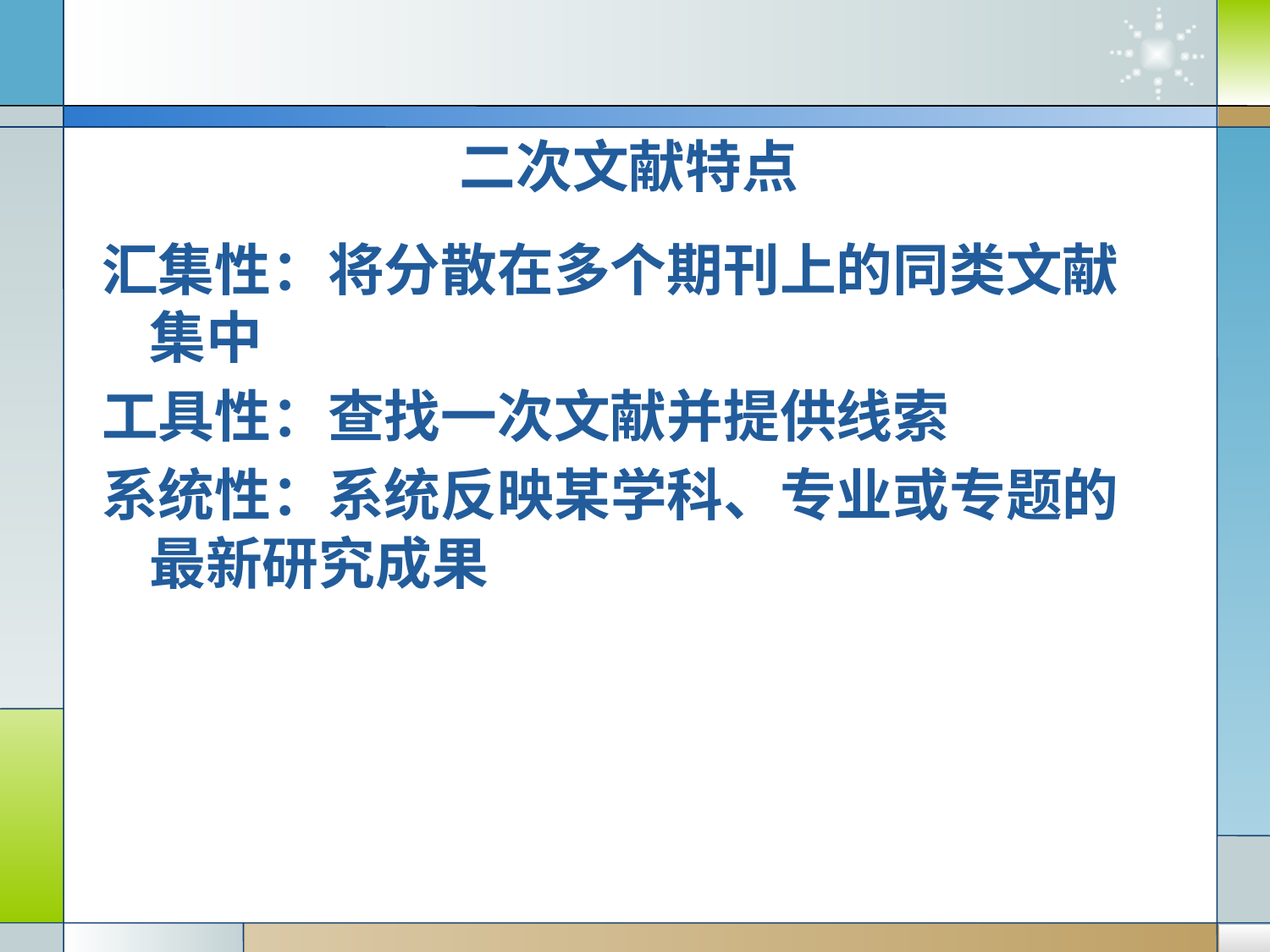

二次文献特点
汇集性：将分散在多个期刊上的同类文献集中
工具性：查找一次文献并提供线索
系统性：系统反映某学科、专业或专题的最新研究成果